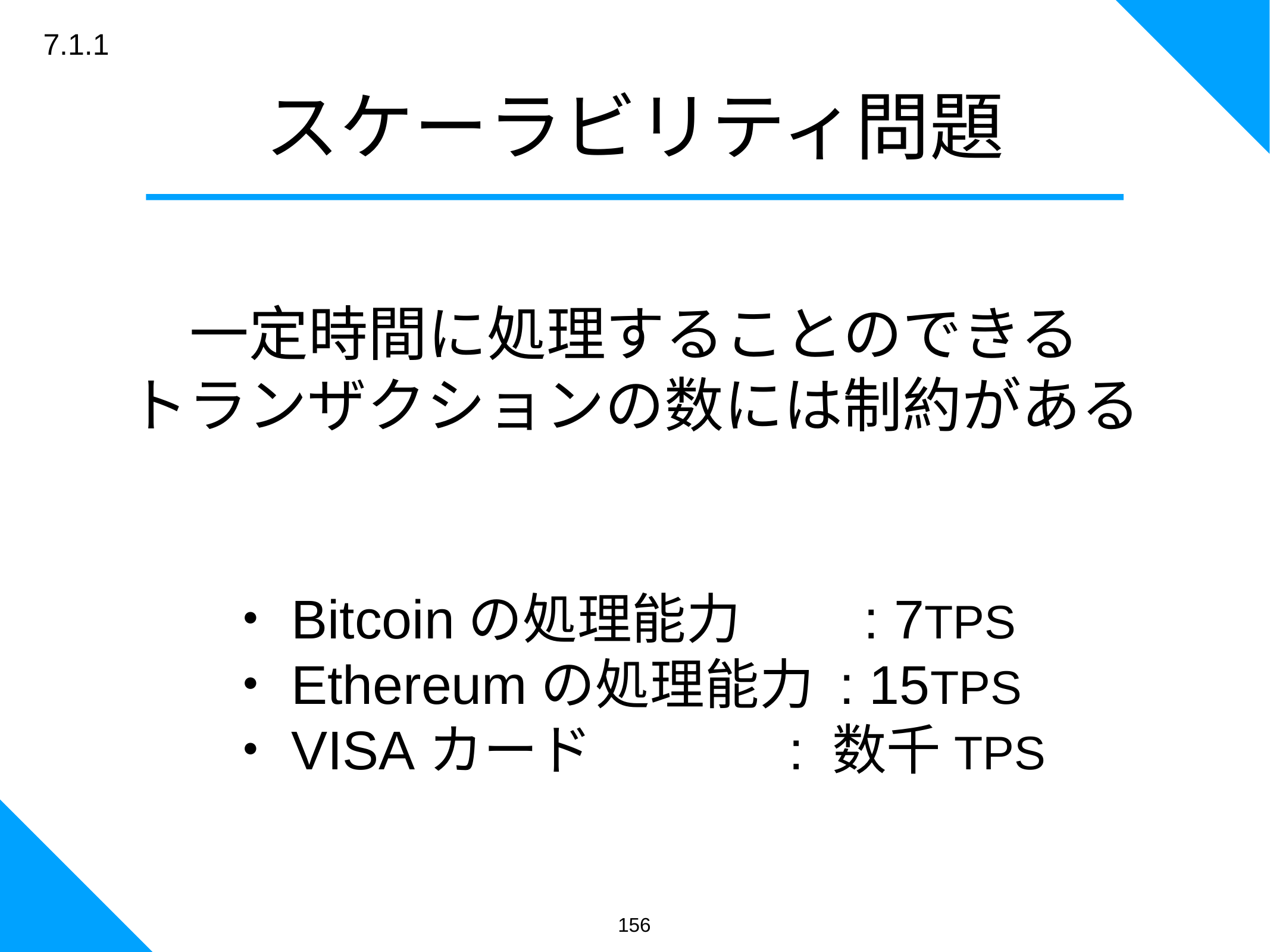

7.1.1
スケーラビリティ問題
一定時間に処理することのできる
トランザクションの数には制約がある
・Bitcoinの処理能力　　: 7TPS
・Ethereumの処理能力 : 15TPS
・VISAカード               : 数千TPS
156